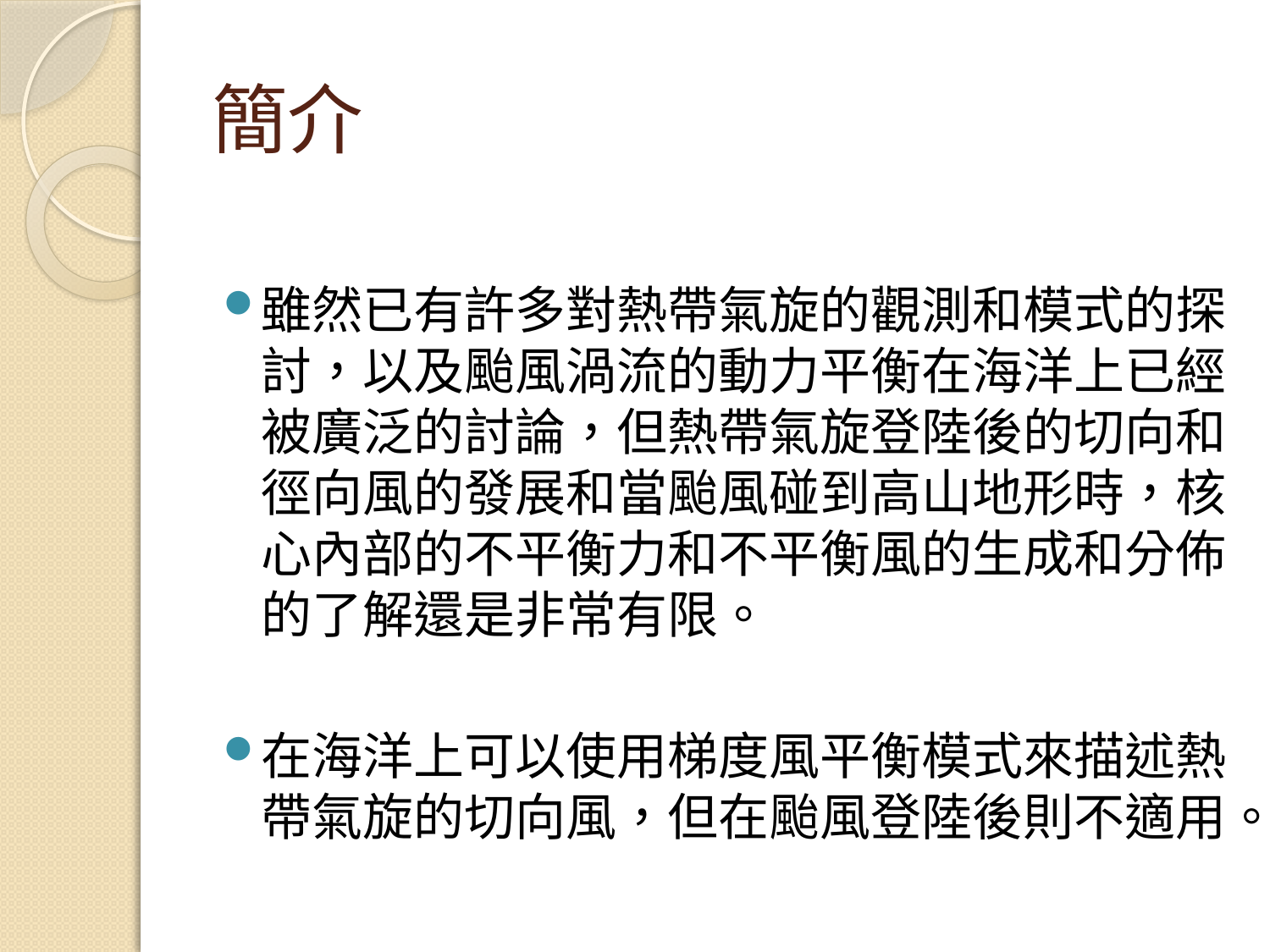

# 簡介

雖然已有許多對熱帶氣旋的觀測和模式的探討，以及颱風渦流的動力平衡在海洋上已經被廣泛的討論，但熱帶氣旋登陸後的切向和徑向風的發展和當颱風碰到高山地形時，核心內部的不平衡力和不平衡風的生成和分佈的了解還是非常有限。

在海洋上可以使用梯度風平衡模式來描述熱帶氣旋的切向風，但在颱風登陸後則不適用。